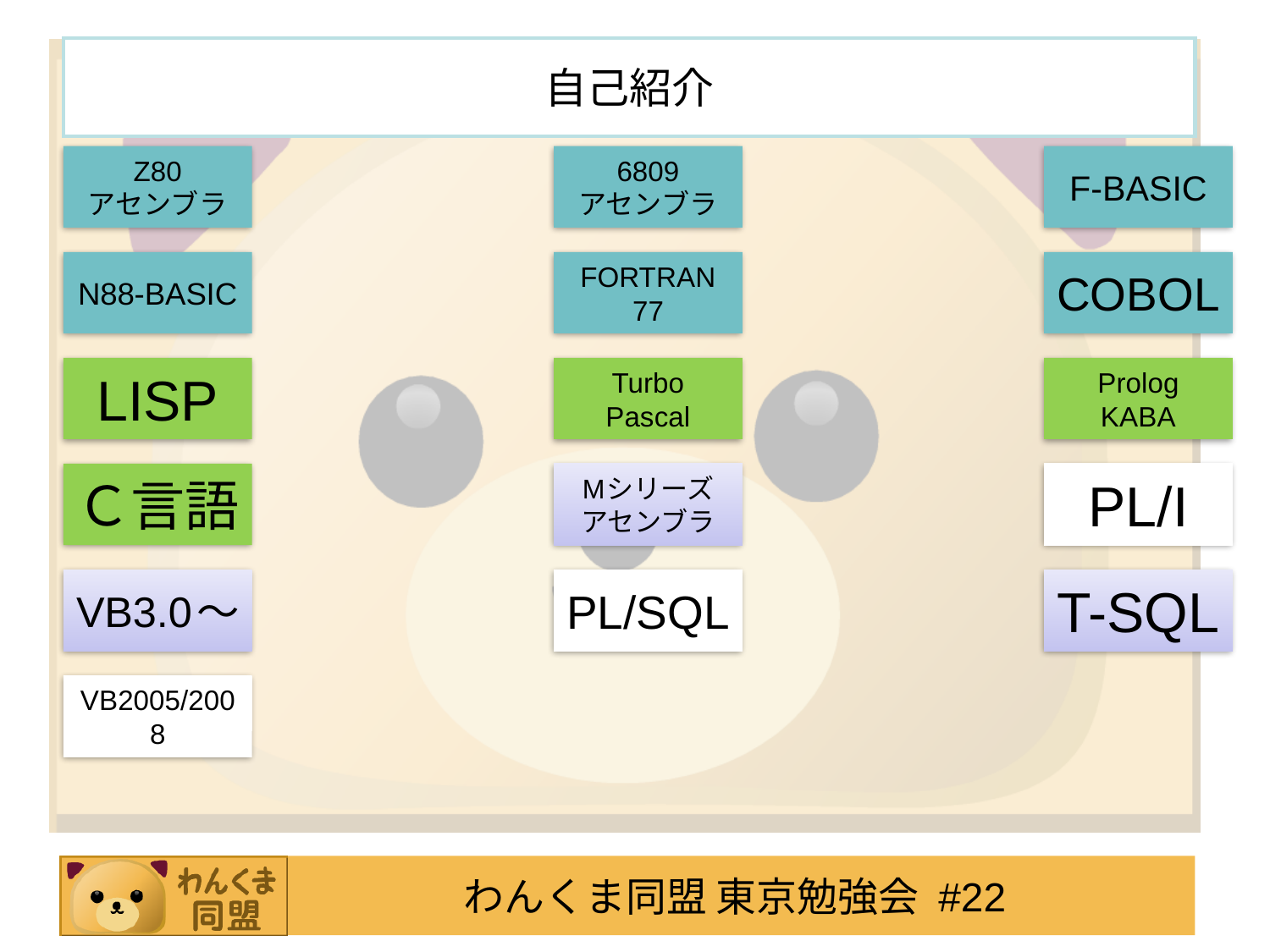

# 自己紹介
Z80
アセンブラ
6809
アセンブラ
F-BASIC
N88-BASIC
LISP
Turbo Pascal
Prolog KABA
Ｃ言語
Mシリーズ
アセンブラ
PL/I
VB3.0～
PL/SQL
T-SQL
VB2005/2008
FORTRAN 77
COBOL